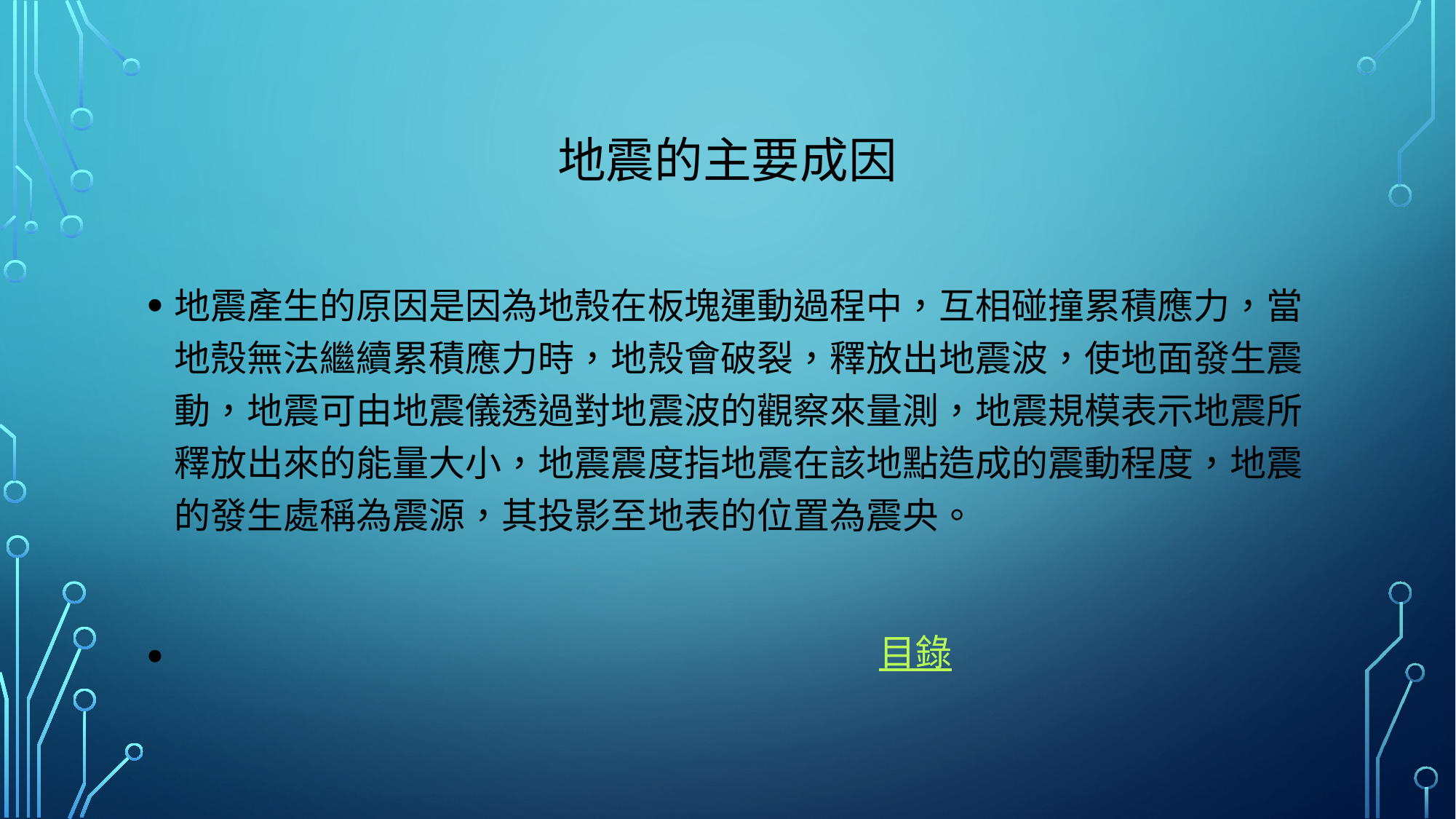

# 地震的主要成因
地震產生的原因是因為地殼在板塊運動過程中，互相碰撞累積應力，當地殼無法繼續累積應力時，地殼會破裂，釋放出地震波，使地面發生震動，地震可由地震儀透過對地震波的觀察來量測，地震規模表示地震所釋放出來的能量大小，地震震度指地震在該地點造成的震動程度，地震的發生處稱為震源，其投影至地表的位置為震央。

                                                                                     目錄